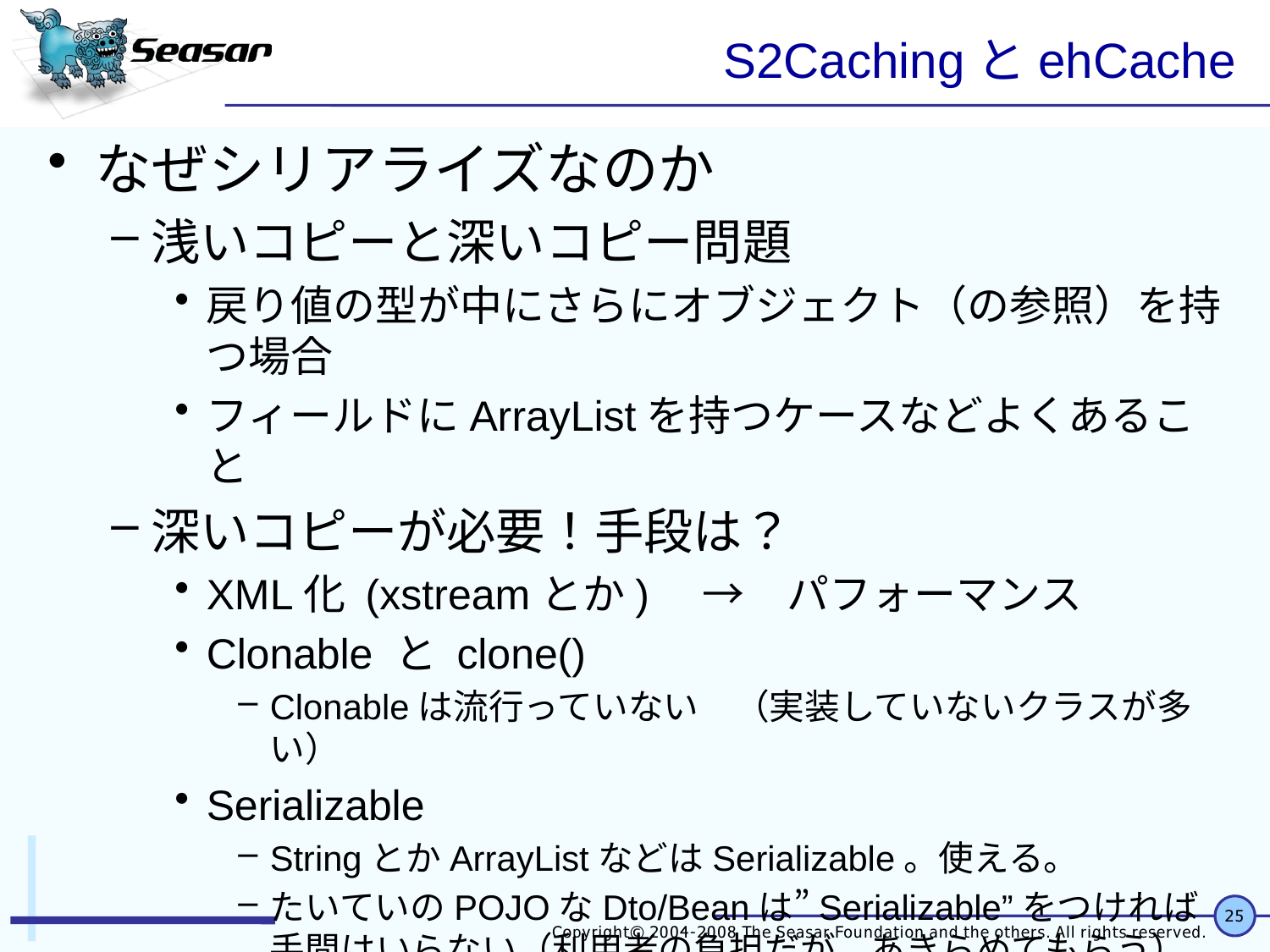

# S2CachingとehCache
なぜシリアライズなのか
浅いコピーと深いコピー問題
戻り値の型が中にさらにオブジェクト（の参照）を持つ場合
フィールドにArrayListを持つケースなどよくあること
深いコピーが必要！手段は？
XML化 (xstreamとか)　→　パフォーマンス
Clonable と clone()
Clonableは流行っていない　（実装していないクラスが多い）
Serializable
StringとかArrayListなどはSerializable。使える。
たいていのPOJOなDto/Beanは”Serializable”をつければ手間はいらない（利用者の負担だが、あきらめてもらう）